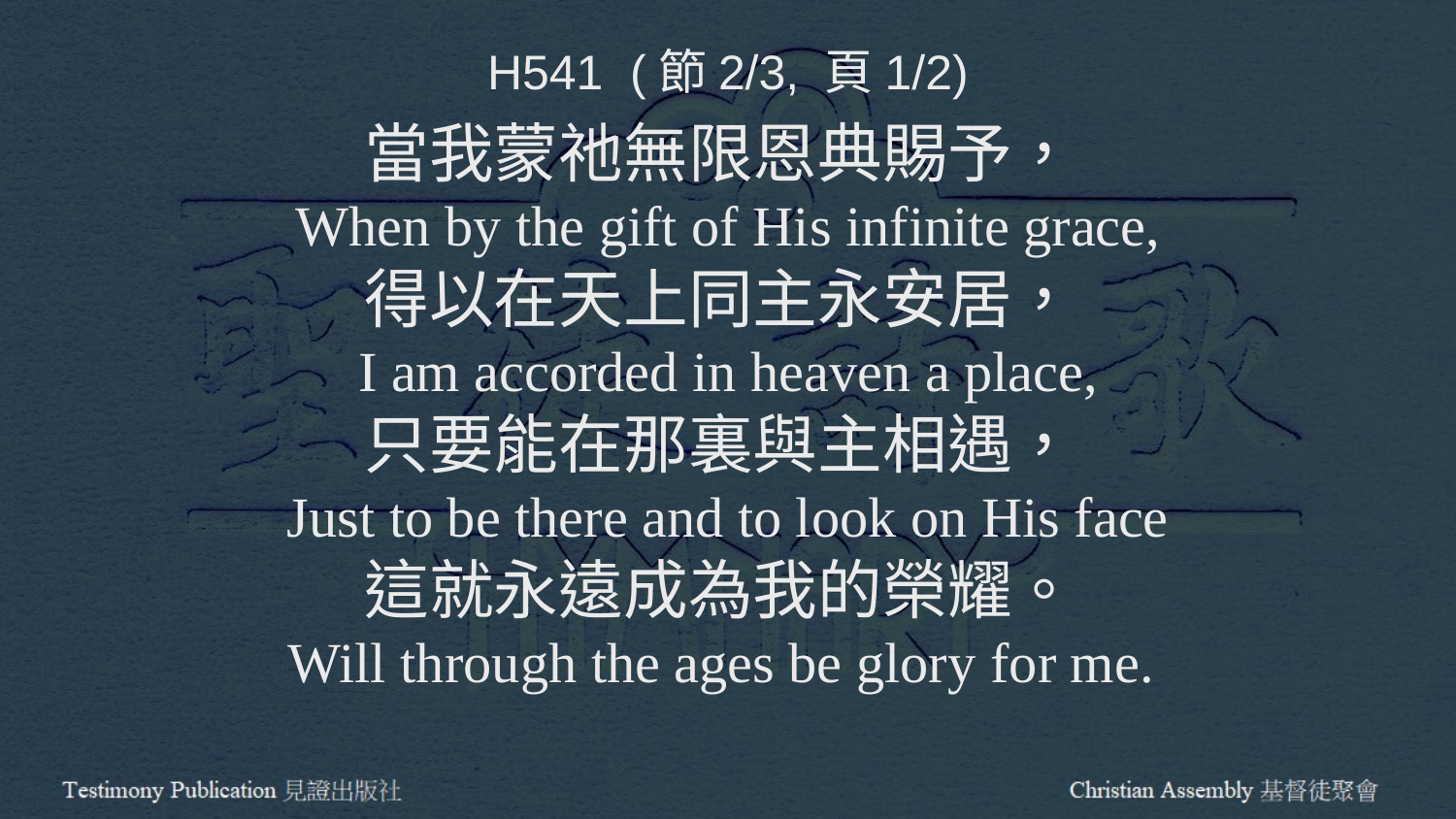

H541  (節2/3, 頁1/2)
當我蒙祂無限恩典賜予，
When by the gift of His infinite grace,
得以在天上同主永安居，
I am accorded in heaven a place,
只要能在那裏與主相遇，
Just to be there and to look on His face
這就永遠成為我的榮耀。
Will through the ages be glory for me.